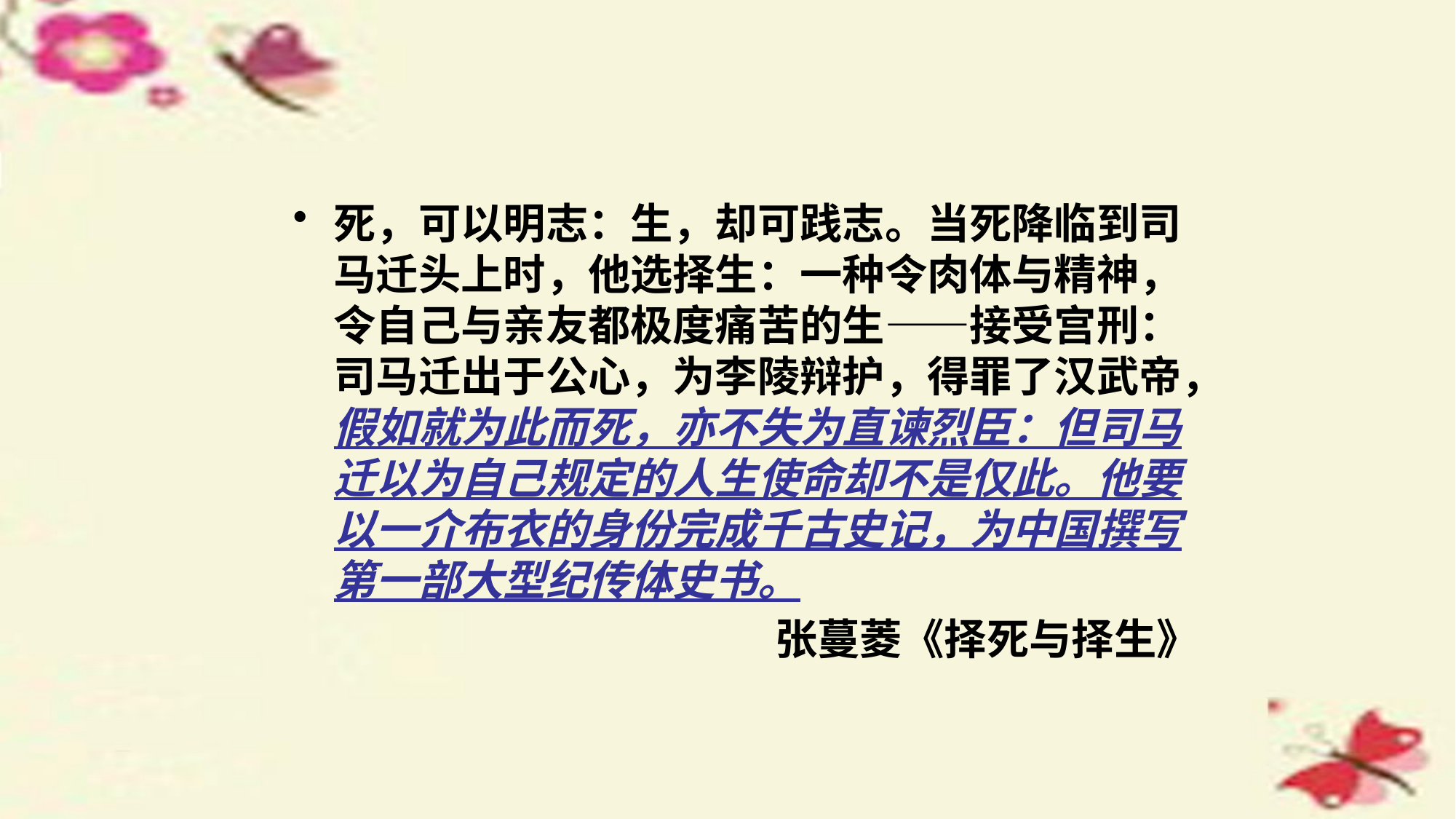

死，可以明志：生，却可践志。当死降临到司马迁头上时，他选择生：一种令肉体与精神，令自己与亲友都极度痛苦的生——接受宫刑：司马迁出于公心，为李陵辩护，得罪了汉武帝，假如就为此而死，亦不失为直谏烈臣：但司马迁以为自己规定的人生使命却不是仅此。他要以一介布衣的身份完成千古史记，为中国撰写第一部大型纪传体史书。
张蔓菱《择死与择生》